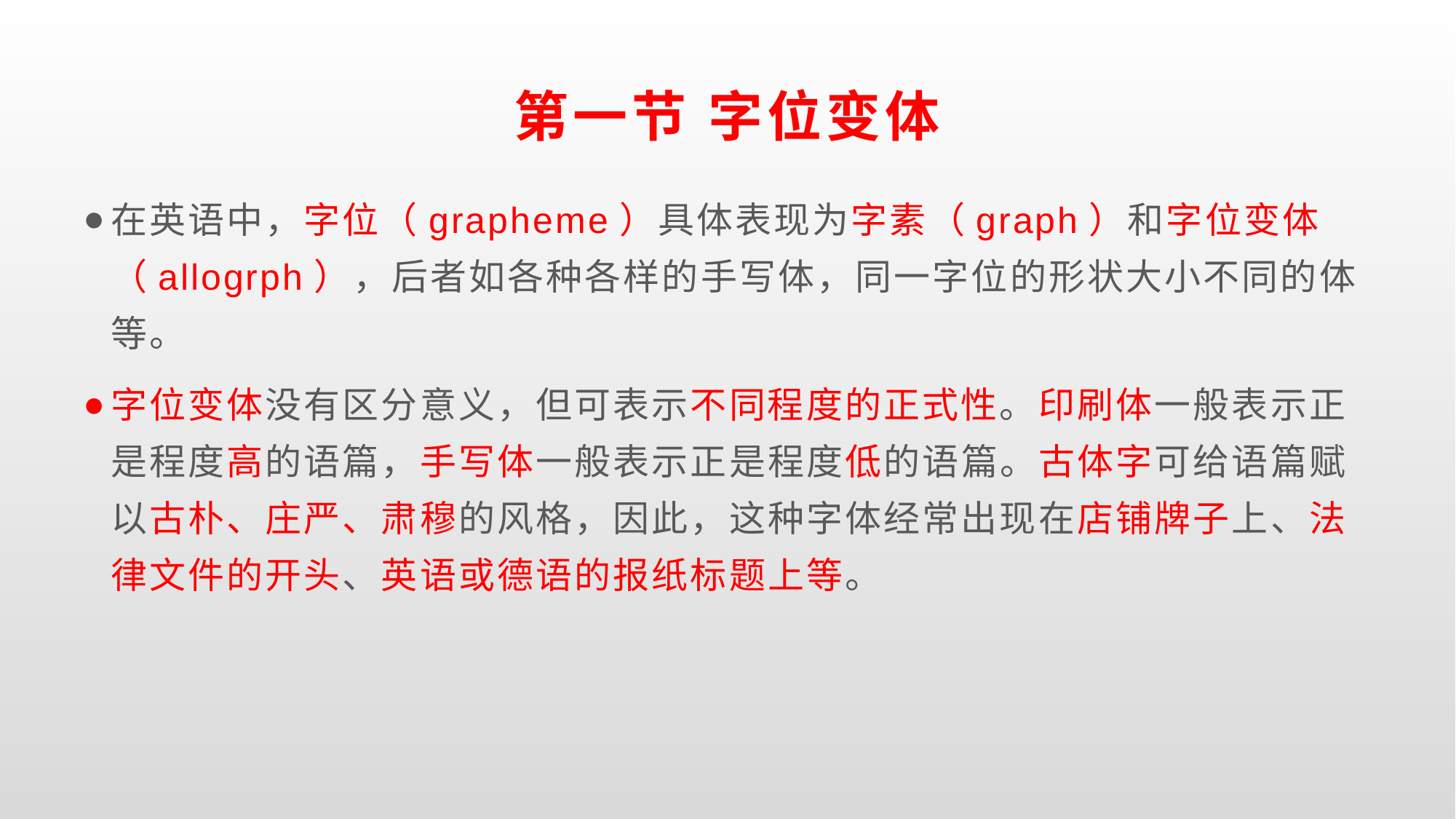

# 第一节 字位变体
在英语中，字位（grapheme）具体表现为字素（graph）和字位变体（allogrph），后者如各种各样的手写体，同一字位的形状大小不同的体等。
字位变体没有区分意义，但可表示不同程度的正式性。印刷体一般表示正是程度高的语篇，手写体一般表示正是程度低的语篇。古体字可给语篇赋以古朴、庄严、肃穆的风格，因此，这种字体经常出现在店铺牌子上、法律文件的开头、英语或德语的报纸标题上等。